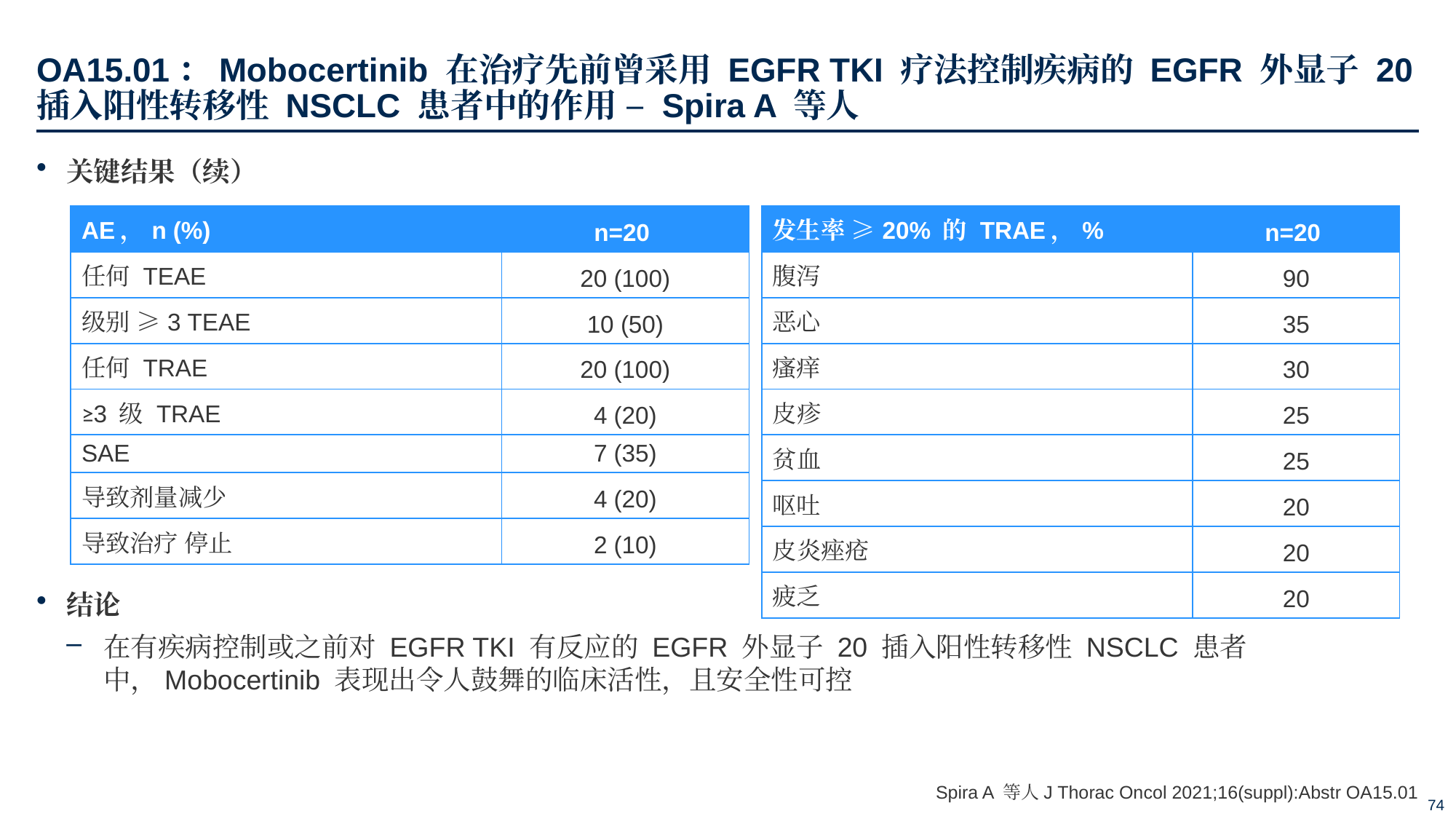

# OA15.01：Mobocertinib 在治疗先前曾采用 EGFR TKI 疗法控制疾病的 EGFR 外显子 20 插入阳性转移性 NSCLC 患者中的作用 – Spira A 等人
关键结果（续）
结论
在有疾病控制或之前对 EGFR TKI 有反应的 EGFR 外显子 20 插入阳性转移性 NSCLC 患者中，Mobocertinib 表现出令人鼓舞的临床活性，且安全性可控
| AE，n (%) | n=20 |
| --- | --- |
| 任何 TEAE | 20 (100) |
| 级别 ≥3 TEAE | 10 (50) |
| 任何 TRAE | 20 (100) |
| ≥3 级 TRAE | 4 (20) |
| SAE | 7 (35) |
| 导致剂量减少 | 4 (20) |
| 导致治疗 停止 | 2 (10) |
| 发生率 ≥20% 的 TRAE，% | n=20 |
| --- | --- |
| 腹泻 | 90 |
| 恶心 | 35 |
| 瘙痒 | 30 |
| 皮疹 | 25 |
| 贫血 | 25 |
| 呕吐 | 20 |
| 皮炎痤疮 | 20 |
| 疲乏 | 20 |
Spira A 等人J Thorac Oncol 2021;16(suppl):Abstr OA15.01